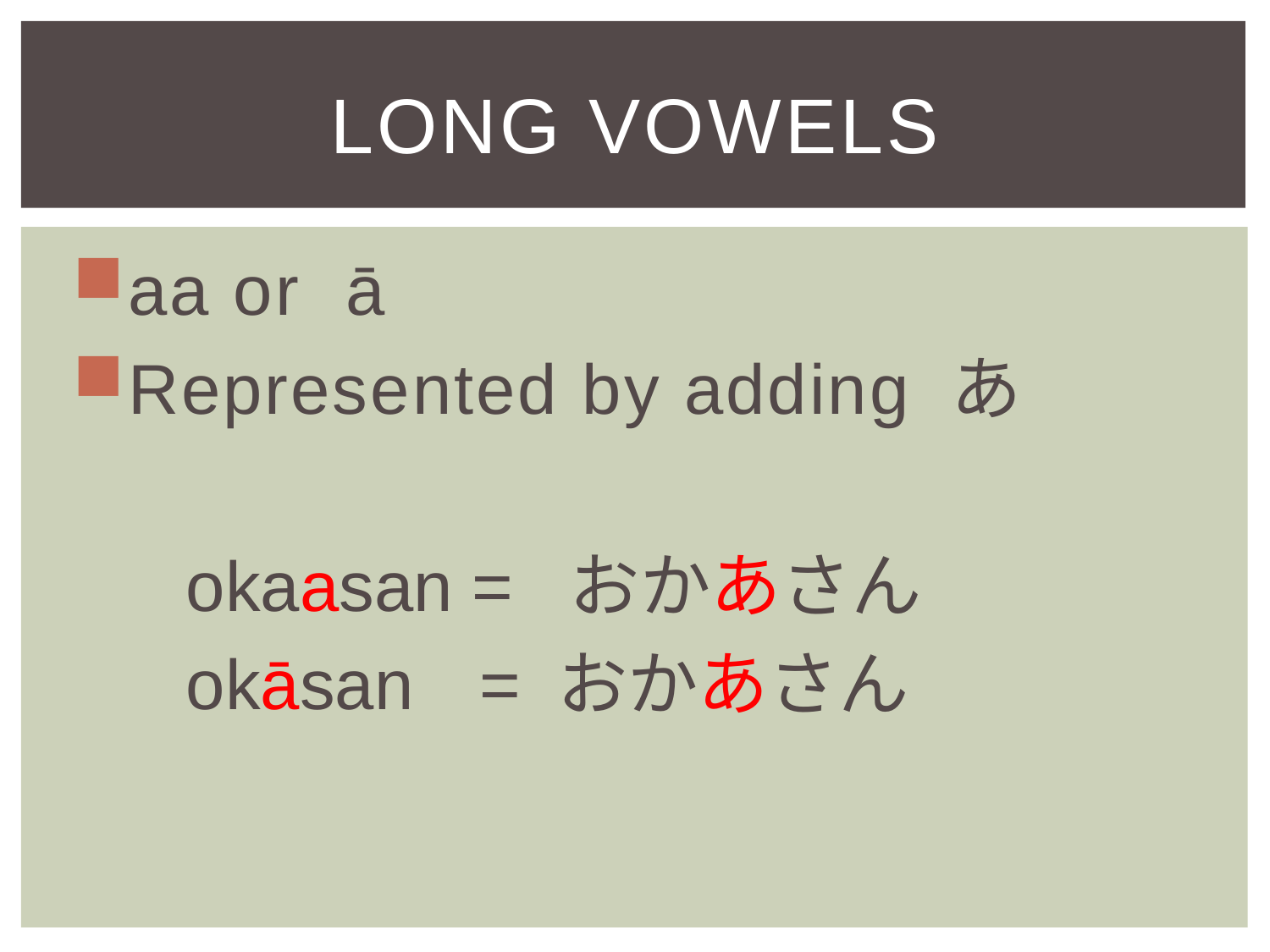

# Long Vowels
aa or  ā
Represented by adding あ

okaasan =  おかあさん
okāsan	  = おかあさん